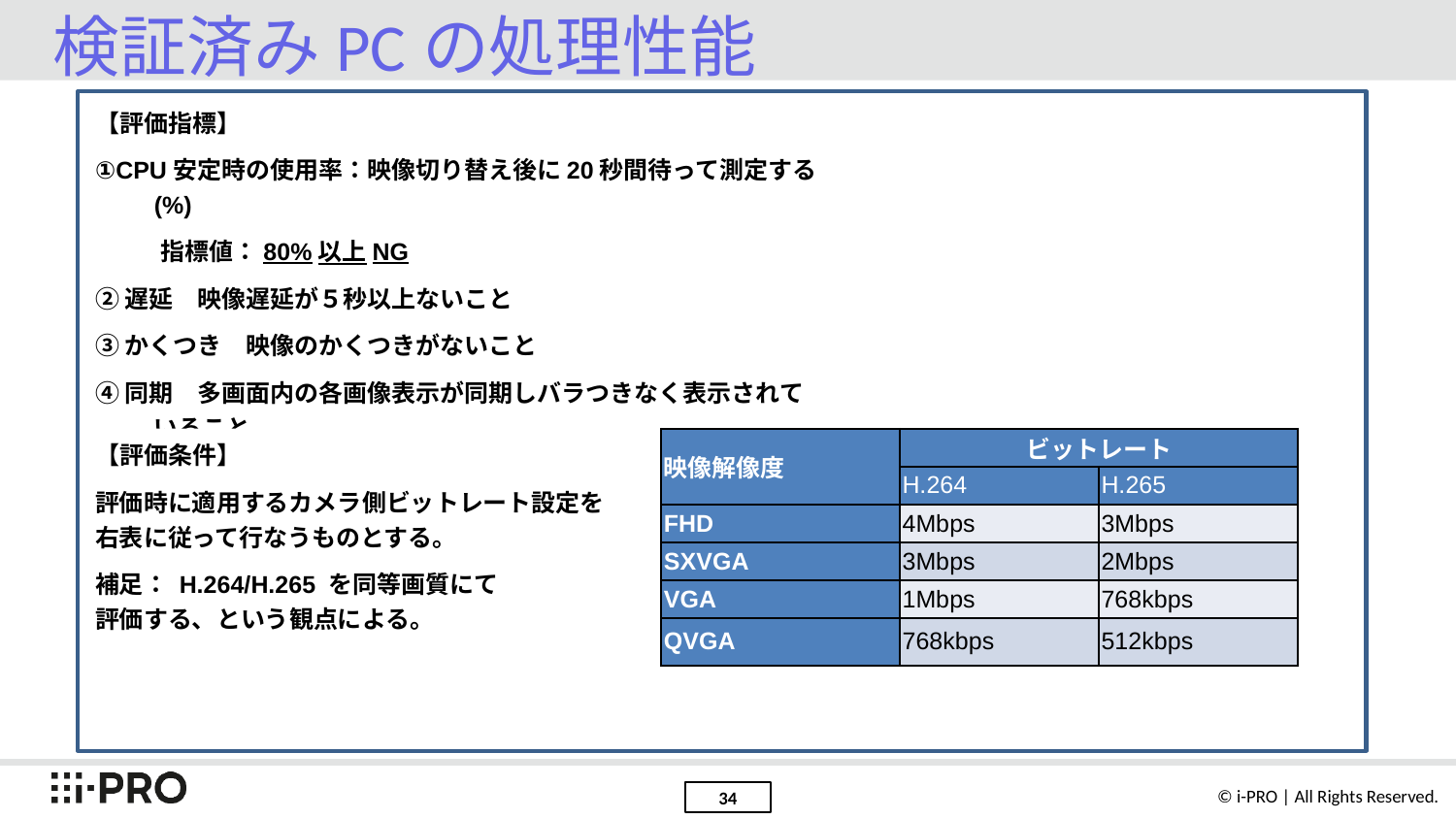

# 検証済みPCの処理性能

【評価指標】
①CPU安定時の使用率：映像切り替え後に20秒間待って測定する(%)
 　　 指標値：80%以上NG
②遅延　映像遅延が５秒以上ないこと
➂かくつき　映像のかくつきがないこと
④同期　多画面内の各画像表示が同期しバラつきなく表示されていること
【評価条件】
評価時に適用するカメラ側ビットレート設定を
右表に従って行なうものとする。
補足： H.264/H.265 を同等画質にて
評価する、という観点による。

| 映像解像度 | ビットレート |  |
| --- | --- | --- |
|  | H.264 | H.265 |
| FHD | 4Mbps | 3Mbps |
| SXVGA | 3Mbps | 2Mbps |
| VGA | 1Mbps | 768kbps |
| QVGA | 768kbps | 512kbps |